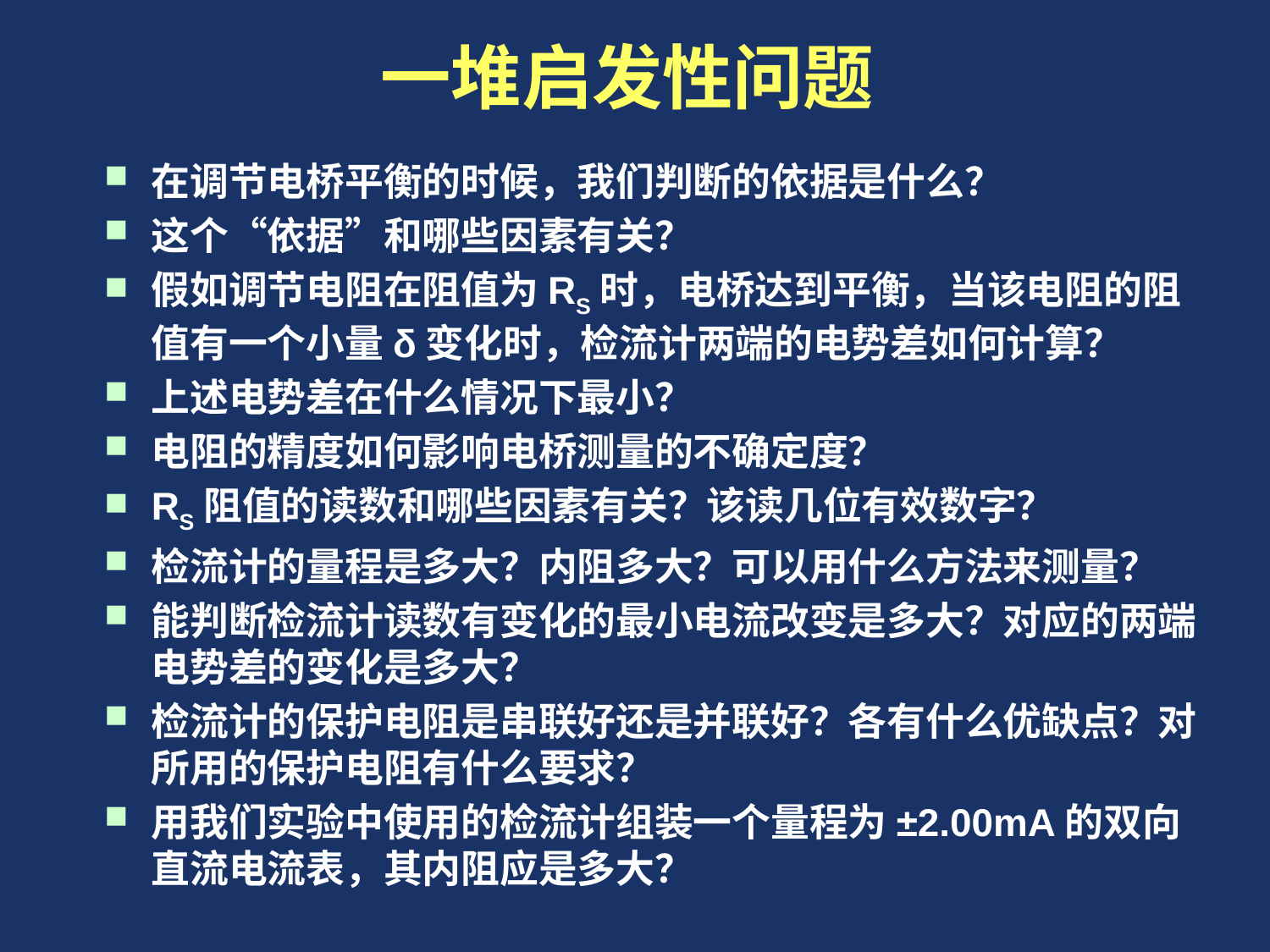

# 一堆启发性问题
在调节电桥平衡的时候，我们判断的依据是什么？
这个“依据”和哪些因素有关？
假如调节电阻在阻值为RS时，电桥达到平衡，当该电阻的阻值有一个小量δ变化时，检流计两端的电势差如何计算？
上述电势差在什么情况下最小？
电阻的精度如何影响电桥测量的不确定度？
RS阻值的读数和哪些因素有关？该读几位有效数字？
检流计的量程是多大？内阻多大？可以用什么方法来测量？
能判断检流计读数有变化的最小电流改变是多大？对应的两端电势差的变化是多大？
检流计的保护电阻是串联好还是并联好？各有什么优缺点？对所用的保护电阻有什么要求？
用我们实验中使用的检流计组装一个量程为±2.00mA的双向直流电流表，其内阻应是多大？